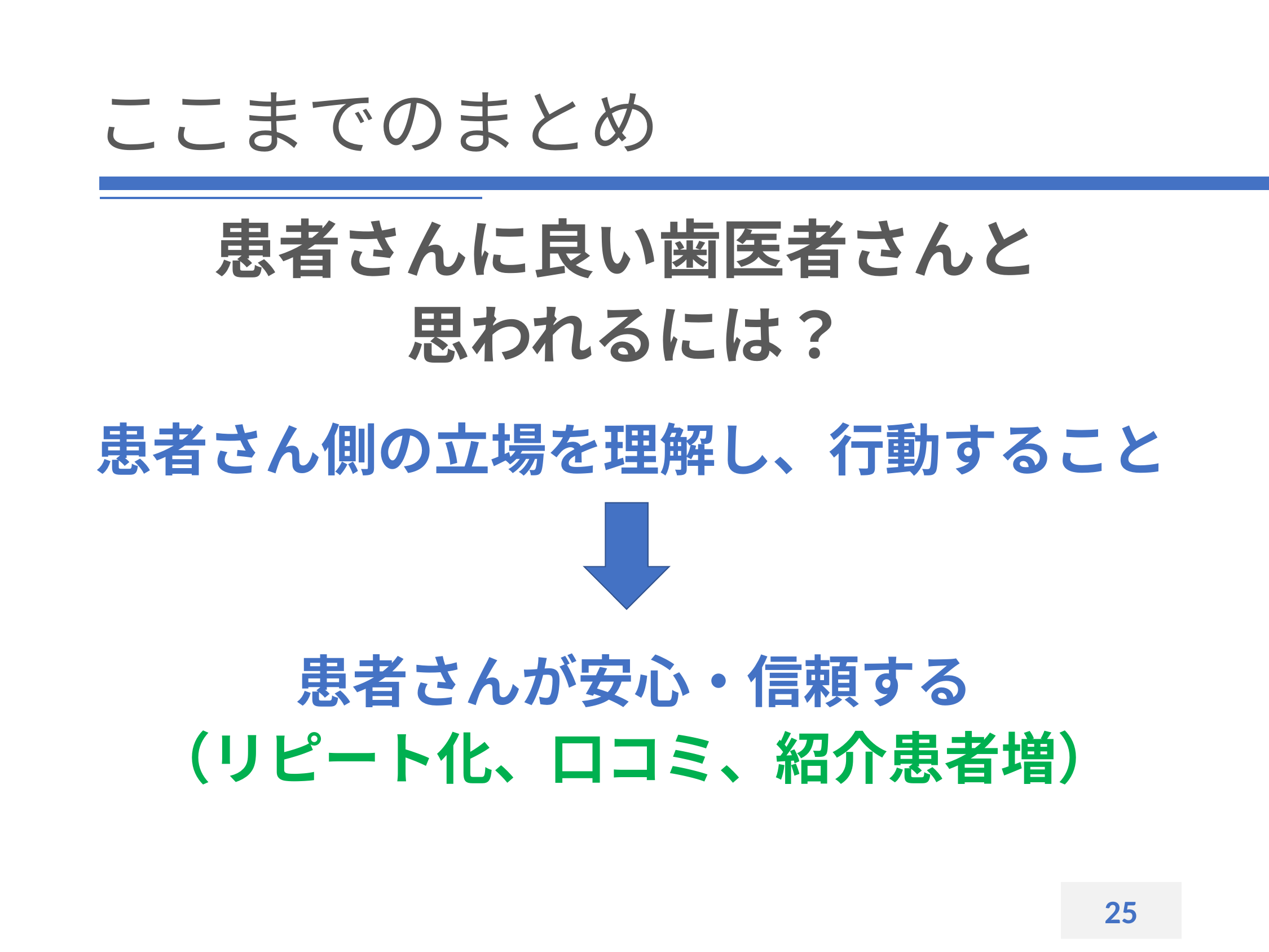

# ここまでのまとめ
患者さんに良い歯医者さんと
思われるには？
患者さん側の立場を理解し、行動すること

患者さんが安心・信頼する
（リピート化、口コミ、紹介患者増）
25